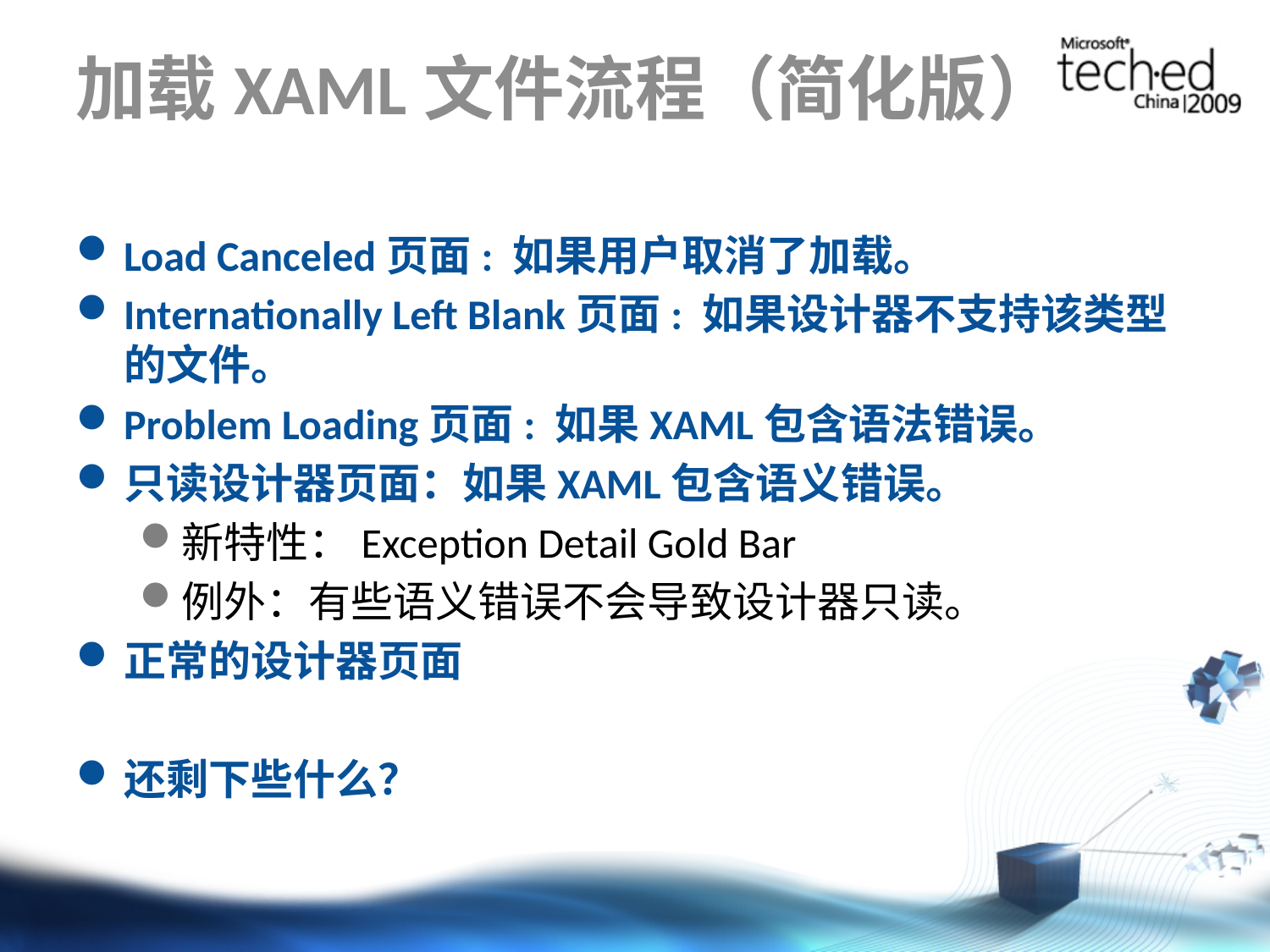

# 加载XAML文件流程（简化版）
Load Canceled页面: 如果用户取消了加载。
Internationally Left Blank页面: 如果设计器不支持该类型的文件。
Problem Loading页面: 如果XAML包含语法错误。
只读设计器页面：如果XAML包含语义错误。
新特性：Exception Detail Gold Bar
例外：有些语义错误不会导致设计器只读。
正常的设计器页面

还剩下些什么？